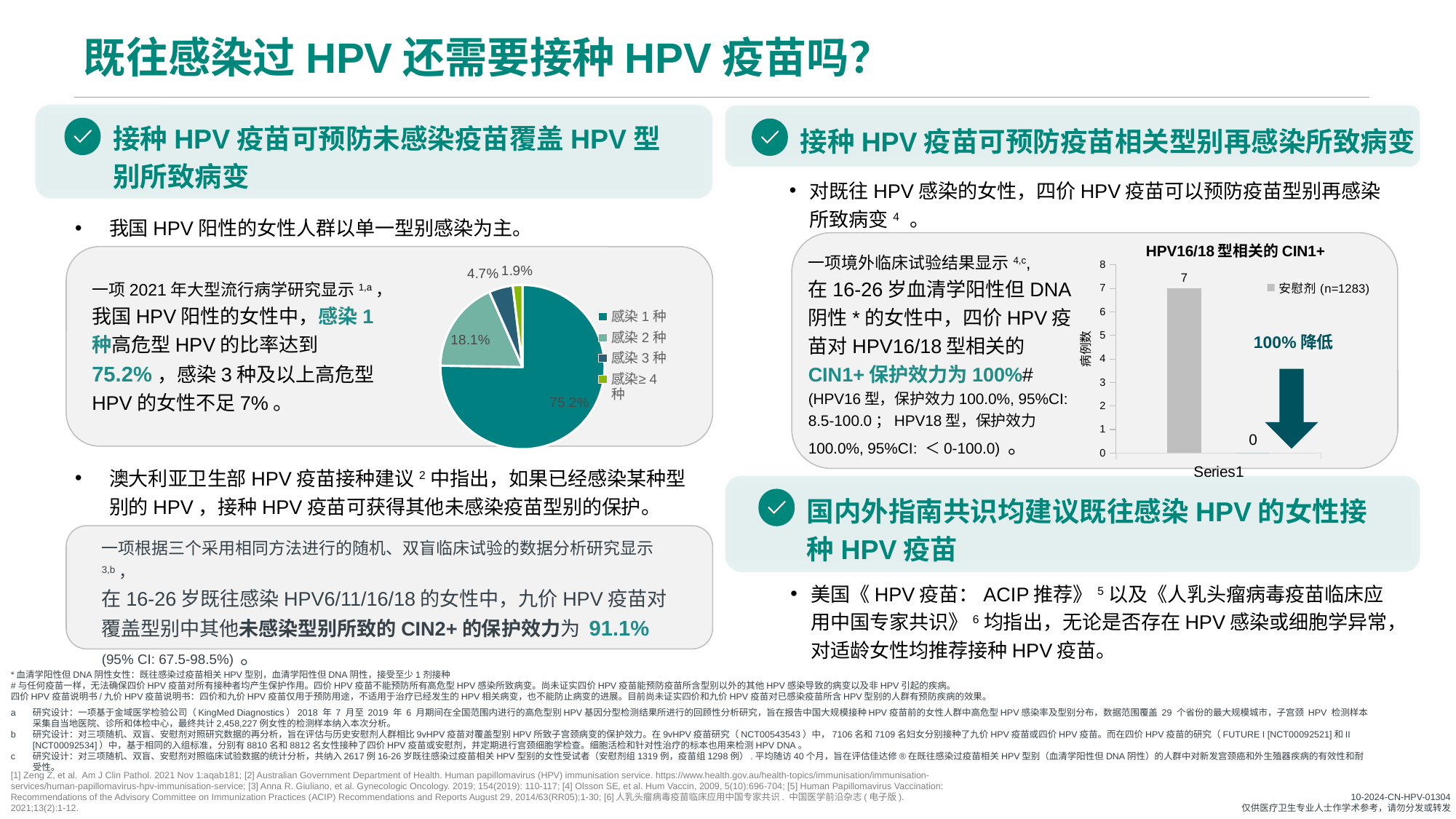

# 既往感染过HPV还需要接种HPV疫苗吗？

接种HPV疫苗可预防未感染疫苗覆盖HPV型别所致病变

我国HPV阳性的女性人群以单一型别感染为主。

一项2021年大型流行病学研究显示1,a，
我国HPV阳性的女性中，感染1种高危型HPV的比率达到 75.2%，感染3种及以上高危型HPV的女性不足7%。

接种HPV疫苗可预防疫苗相关型别再感染所致病变

对既往HPV感染的女性，四价HPV疫苗可以预防疫苗型别再感染所致病变4 。

一项境外临床试验结果显示4,c,
在16-26岁血清学阳性但DNA 阴性*的女性中，四价HPV疫苗对HPV16/18型相关的CIN1+保护效力为100%# (HPV16型，保护效力100.0%, 95%CI: 8.5-100.0；HPV18型，保护效力100.0%, 95%CI: ＜0-100.0) 。
HPV16/18型相关的CIN1+

### Chart

| Category | 安慰剂(n=1283) | 四价HPV疫苗(n=1243) |
|---|---|---|
|  | 7.0 | 0.0 |
病例数
100%降低

### Chart

| Category | 占比 |
|---|---|
| 感染1种 | 0.752 |
| 感染2种 | 0.181 |
| 感染3种 | 0.047 |
| 感染≥4种 | 0.019 |
澳大利亚卫生部HPV疫苗接种建议2中指出，如果已经感染某种型别的HPV，接种HPV疫苗可获得其他未感染疫苗型别的保护。

一项根据三个采用相同方法进行的随机、双盲临床试验的数据分析研究显示3,b，
在16-26岁既往感染HPV6/11/16/18的女性中，九价HPV疫苗对覆盖型别中其他未感染型别所致的CIN2+的保护效力为 91.1% (95% CI: 67.5-98.5%) 。

国内外指南共识均建议既往感染HPV的女性接种HPV疫苗

美国《HPV疫苗：ACIP推荐》5以及《人乳头瘤病毒疫苗临床应用中国专家共识》6均指出，无论是否存在HPV感染或细胞学异常，对适龄女性均推荐接种HPV疫苗。
*血清学阳性但DNA阴性女性：既往感染过疫苗相关HPV型别，血清学阳性但DNA阴性，接受至少1剂接种
#与任何疫苗一样，无法确保四价HPV疫苗对所有接种者均产生保护作用。四价HPV疫苗不能预防所有高危型HPV感染所致病变。尚未证实四价HPV疫苗能预防疫苗所含型别以外的其他HPV感染导致的病变以及非HPV引起的疾病。
四价HPV疫苗说明书/九价HPV疫苗说明书：四价和九价HPV疫苗仅用于预防用途，不适用于治疗已经发生的HPV相关病变，也不能防止病变的进展。目前尚未证实四价和九价HPV疫苗对已感染疫苗所含HPV型别的人群有预防疾病的效果。
a 	研究设计：一项基于金域医学检验公司（KingMed Diagnostics）2018 年 7 月至 2019 年 6 月期间在全国范围内进行的高危型别HPV基因分型检测结果所进行的回顾性分析研究，旨在报告中国大规模接种HPV疫苗前的女性人群中高危型HPV感染率及型别分布，数据范围覆盖 29 个省份的最大规模城市，子宫颈 HPV 检测样本采集自当地医院、诊所和体检中心，最终共计2,458,227例女性的检测样本纳入本次分析。
b 	研究设计：对三项随机、双盲、安慰剂对照研究数据的再分析，旨在评估与历史安慰剂人群相比9vHPV疫苗对覆盖型别HPV所致子宫颈病变的保护效力。在9vHPV疫苗研究（NCT00543543）中，7106名和7109名妇女分别接种了九价HPV疫苗或四价HPV疫苗。而在四价HPV疫苗的研究（FUTURE I [NCT00092521]和II [NCT00092534]）中，基于相同的入组标准，分别有8810名和8812名女性接种了四价HPV疫苗或安慰剂，并定期进行宫颈细胞学检查。细胞活检和针对性治疗的标本也用来检测HPV DNA。
c 	研究设计：对三项随机、双盲、安慰剂对照临床试验数据的统计分析，共纳入2617例16-26岁既往感染过疫苗相关HPV型别的女性受试者（安慰剂组1319例，疫苗组1298例）.平均随访40个月，旨在评估佳达修®在既往感染过疫苗相关HPV型别（血清学阳性但DNA阴性）的人群中对新发宫颈癌和外生殖器疾病的有效性和耐受性。
[1] Zeng Z, et al.  Am J Clin Pathol. 2021 Nov 1:aqab181; [2] Australian Government Department of Health. Human papillomavirus (HPV) immunisation service. https://www.health.gov.au/health-topics/immunisation/immunisation-services/human-papillomavirus-hpv-immunisation-service; [3] Anna R. Giuliano, et al. Gynecologic Oncology. 2019; 154(2019): 110-117; [4] Olsson SE, et al. Hum Vaccin, 2009, 5(10):696-704; [5] Human Papillomavirus Vaccination: Recommendations of the Advisory Committee on Immunization Practices (ACIP) Recommendations and Reports August 29, 2014/63(RR05);1-30; [6]人乳头瘤病毒疫苗临床应用中国专家共识. 中国医学前沿杂志(电子版). 2021;13(2):1-12.